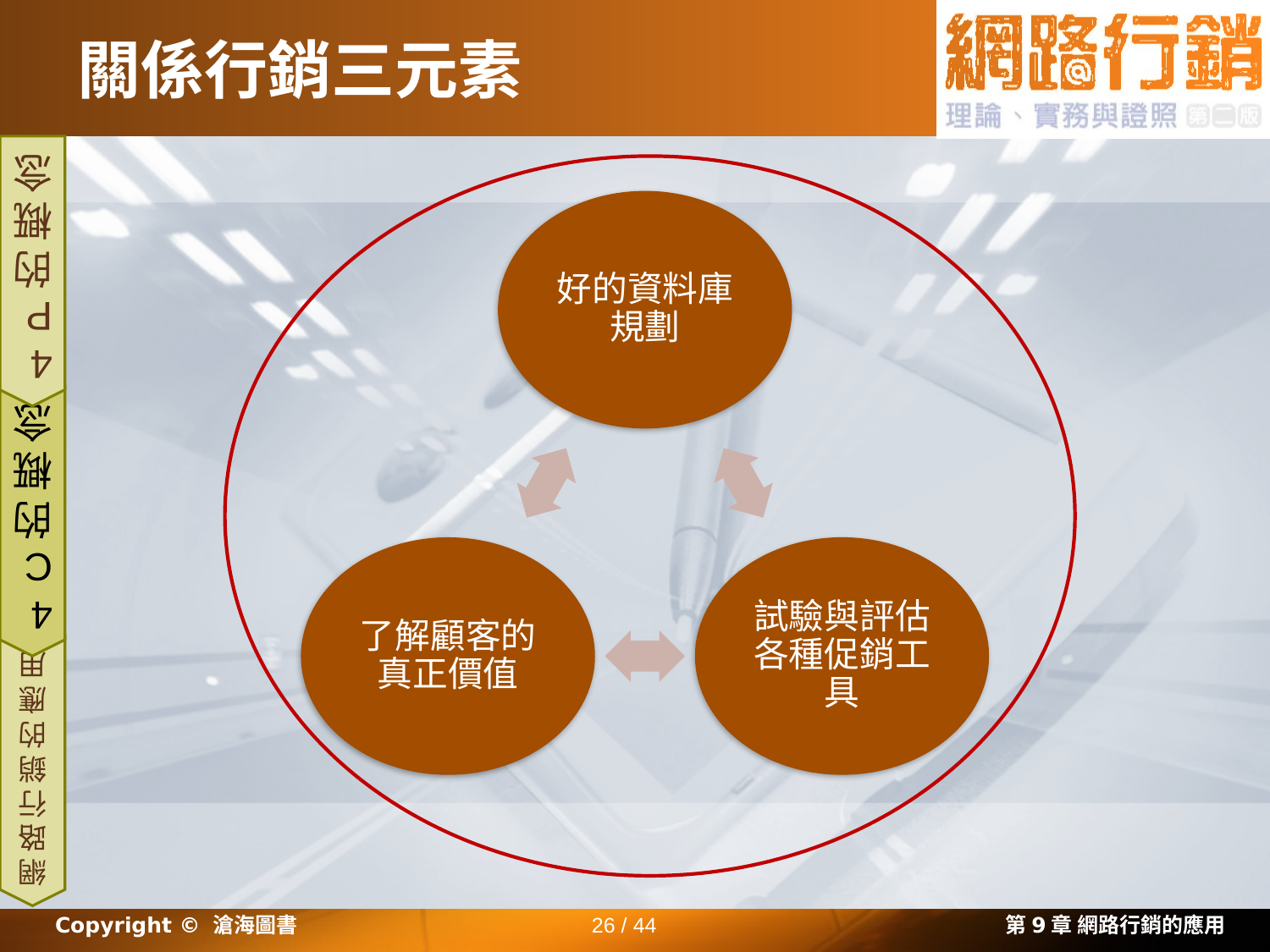

# 關係行銷三元素
好的資料庫規劃

試驗與評估各種促銷工具

了解顧客的真正價值

4P 的概念
4C 的概念
網路行銷的應用
Copyright © 滄海圖書
26 / 44
第9章 網路行銷的應用